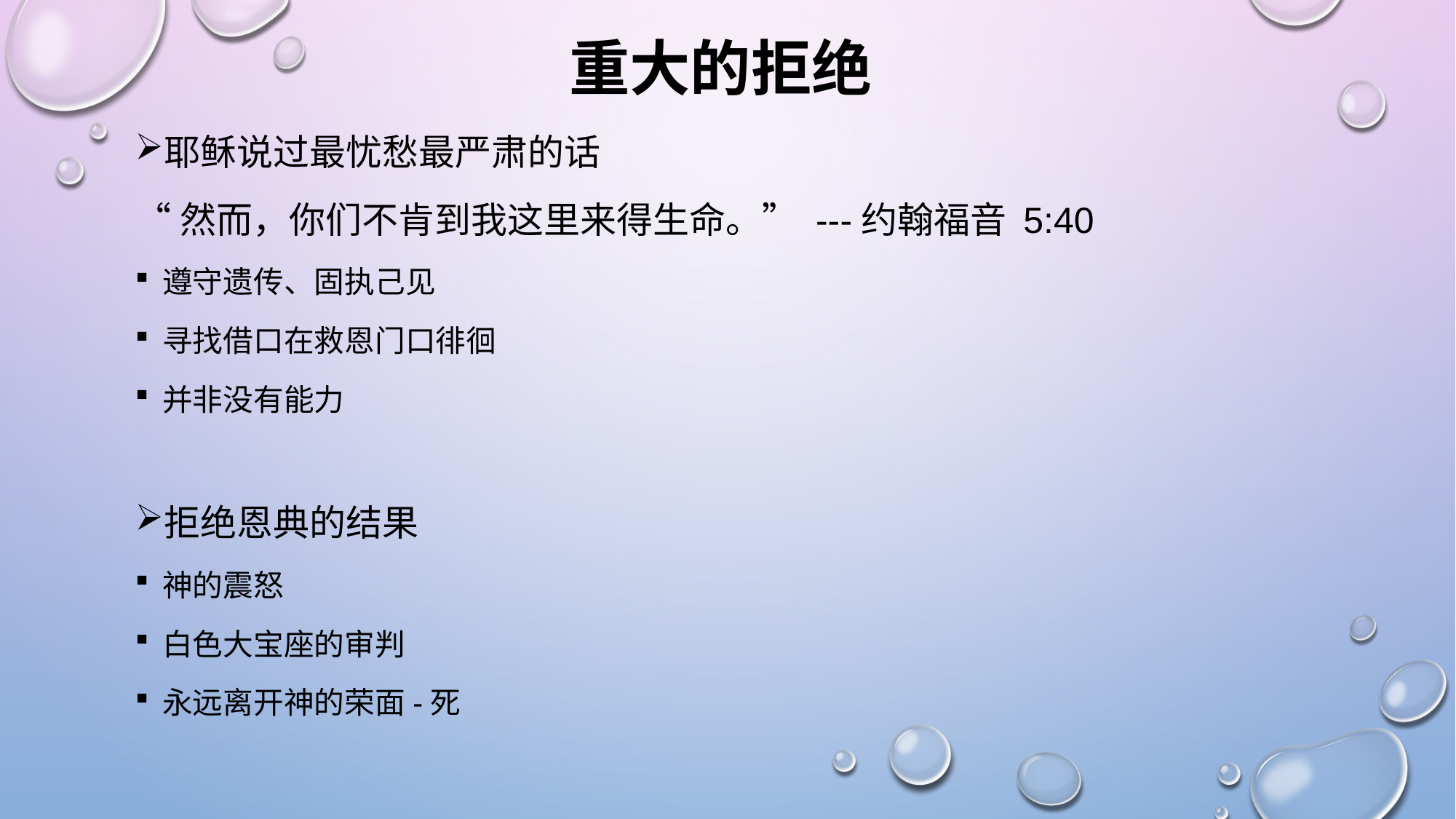

# 重大的拒绝
耶稣说过最忧愁最严肃的话
“然而，你们不肯到我这里来得生命。” ---约翰福音 5:40
遵守遗传、固执己见
寻找借口在救恩门口徘徊
并非没有能力

拒绝恩典的结果
神的震怒
白色大宝座的审判
永远离开神的荣面-死